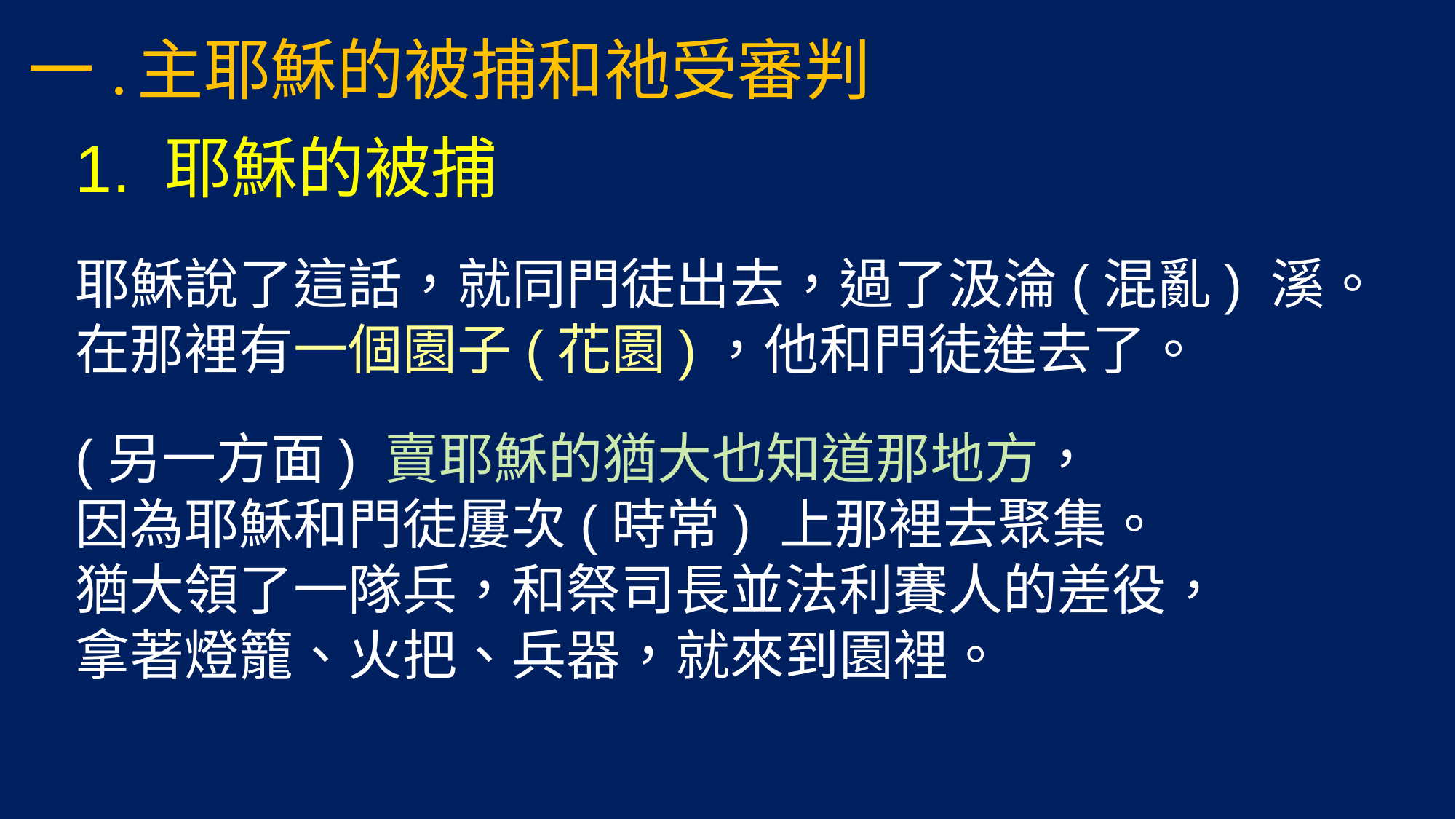

# 一.	主耶穌的被捕和祂受審判
耶穌的被捕

耶穌說了這話，就同門徒出去，過了汲淪(混亂) 溪。
在那裡有一個園子(花園)，他和門徒進去了。

(另一方面) 賣耶穌的猶大也知道那地方，
因為耶穌和門徒屢次(時常) 上那裡去聚集。
猶大領了一隊兵，和祭司長並法利賽人的差役，
拿著燈籠、火把、兵器，就來到園裡。